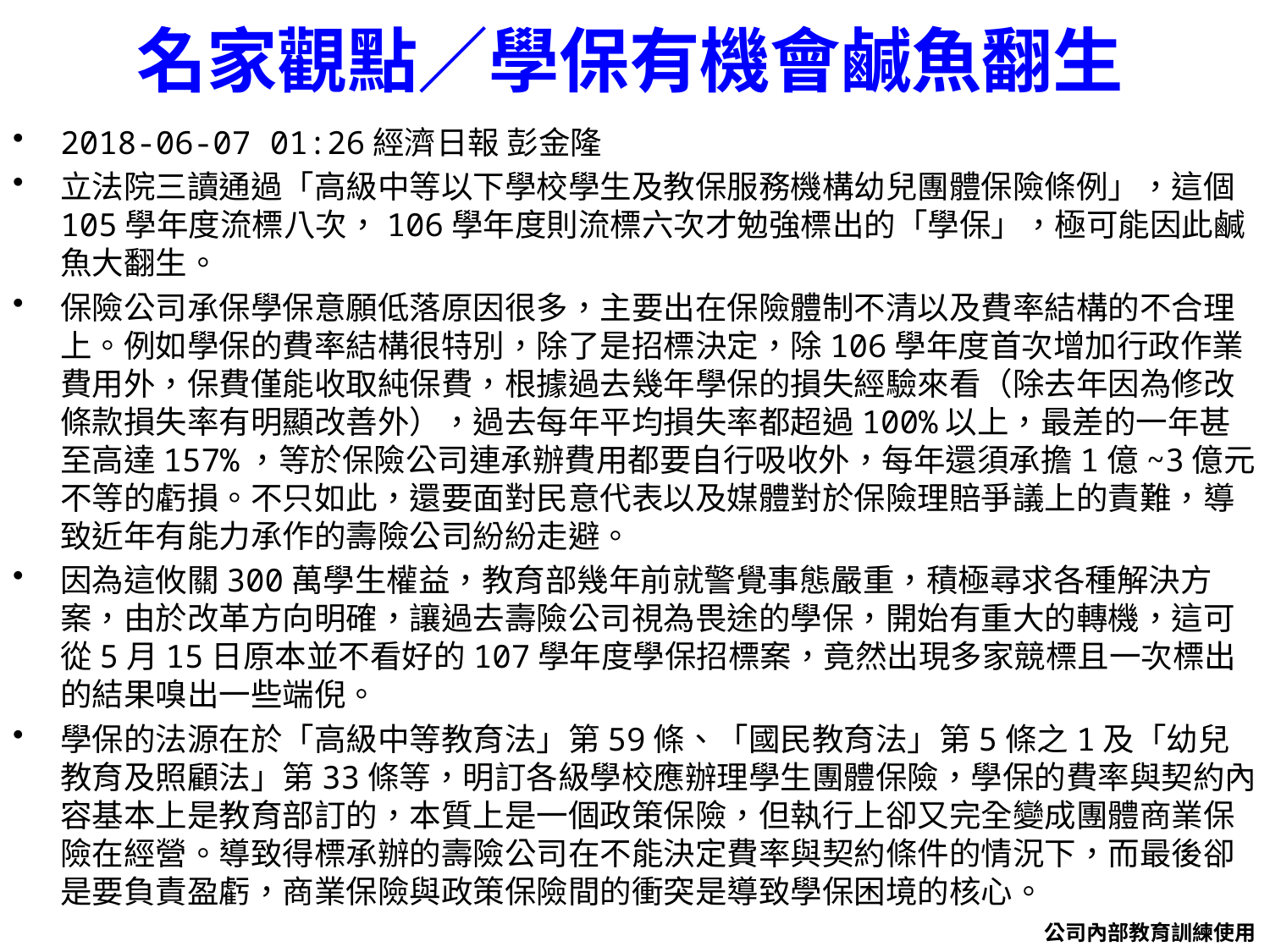

# 名家觀點／學保有機會鹹魚翻生
2018-06-07 01:26經濟日報 彭金隆
立法院三讀通過「高級中等以下學校學生及教保服務機構幼兒團體保險條例」，這個105學年度流標八次，106學年度則流標六次才勉強標出的「學保」，極可能因此鹹魚大翻生。
保險公司承保學保意願低落原因很多，主要出在保險體制不清以及費率結構的不合理上。例如學保的費率結構很特別，除了是招標決定，除106學年度首次增加行政作業費用外，保費僅能收取純保費，根據過去幾年學保的損失經驗來看（除去年因為修改條款損失率有明顯改善外），過去每年平均損失率都超過100%以上，最差的一年甚至高達157%，等於保險公司連承辦費用都要自行吸收外，每年還須承擔1億~3億元不等的虧損。不只如此，還要面對民意代表以及媒體對於保險理賠爭議上的責難，導致近年有能力承作的壽險公司紛紛走避。
因為這攸關300萬學生權益，教育部幾年前就警覺事態嚴重，積極尋求各種解決方案，由於改革方向明確，讓過去壽險公司視為畏途的學保，開始有重大的轉機，這可從5月15日原本並不看好的107學年度學保招標案，竟然出現多家競標且一次標出的結果嗅出一些端倪。
學保的法源在於「高級中等教育法」第59條、「國民教育法」第5條之1及「幼兒教育及照顧法」第33條等，明訂各級學校應辦理學生團體保險，學保的費率與契約內容基本上是教育部訂的，本質上是一個政策保險，但執行上卻又完全變成團體商業保險在經營。導致得標承辦的壽險公司在不能決定費率與契約條件的情況下，而最後卻是要負責盈虧，商業保險與政策保險間的衝突是導致學保困境的核心。
公司內部教育訓練使用